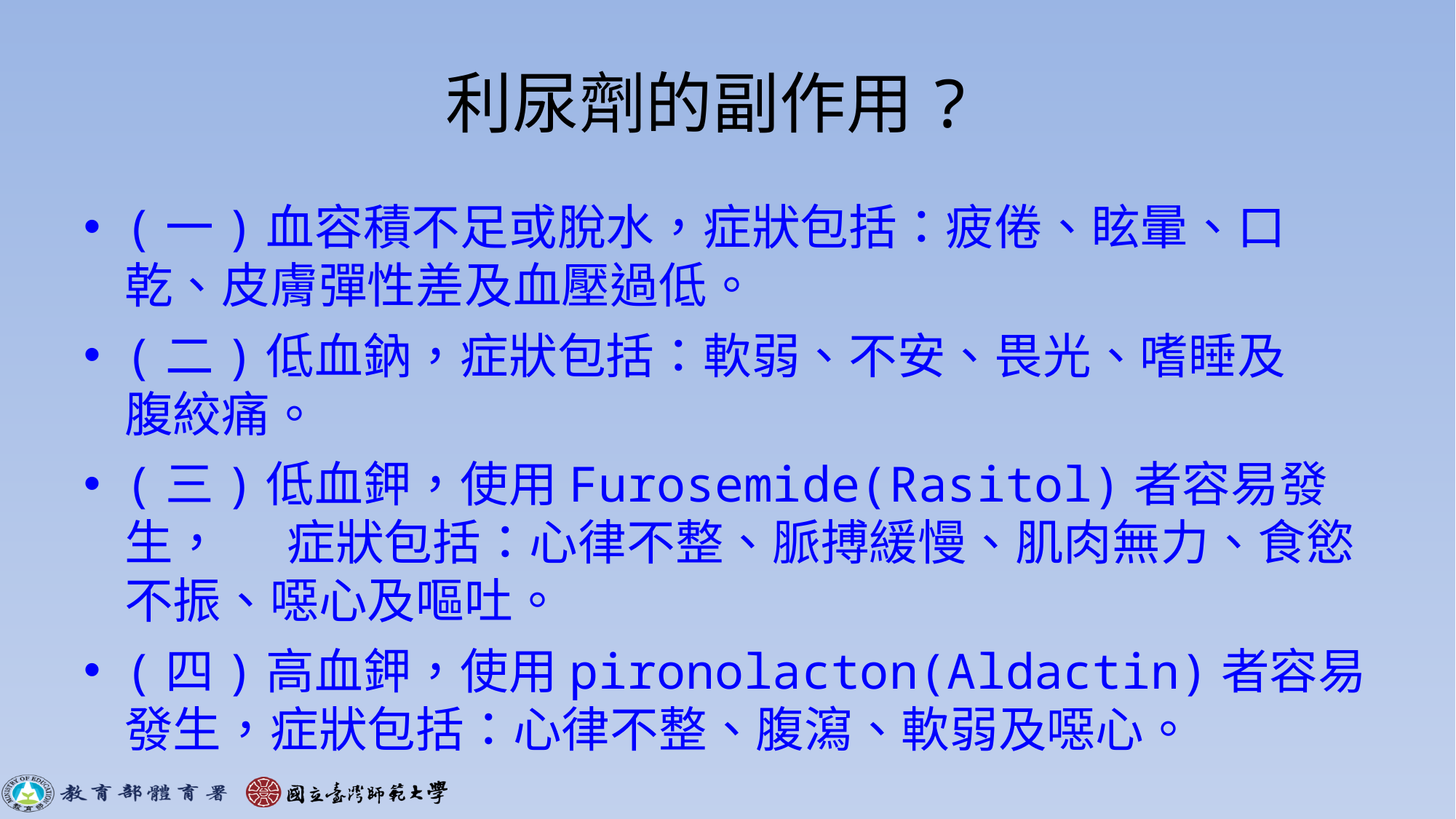

# 利尿劑的副作用?
(一)血容積不足或脫水，症狀包括：疲倦、眩暈、口      乾、皮膚彈性差及血壓過低。
(二)低血鈉，症狀包括：軟弱、不安、畏光、嗜睡及      腹絞痛。
(三)低血鉀，使用Furosemide(Rasitol)者容易發生，      症狀包括：心律不整、脈搏緩慢、肌肉無力、食慾不振、噁心及嘔吐。
(四)高血鉀，使用pironolacton(Aldactin)者容易發生，症狀包括：心律不整、腹瀉、軟弱及噁心。